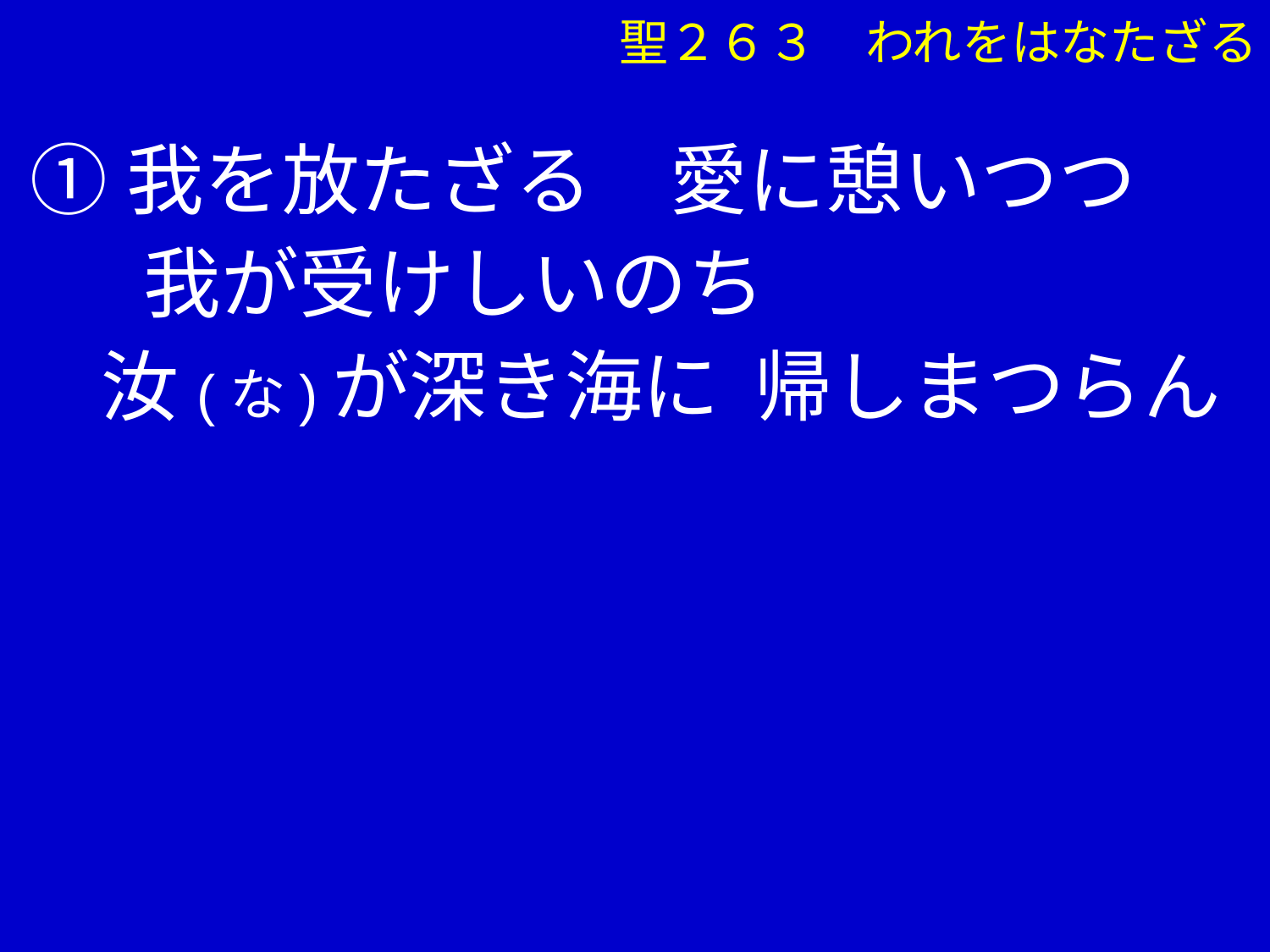

聖２６３　われをはなたざる
①我を放たざる　愛に憩いつつ
 　我が受けしいのち
   汝(な)が深き海に  帰しまつらん